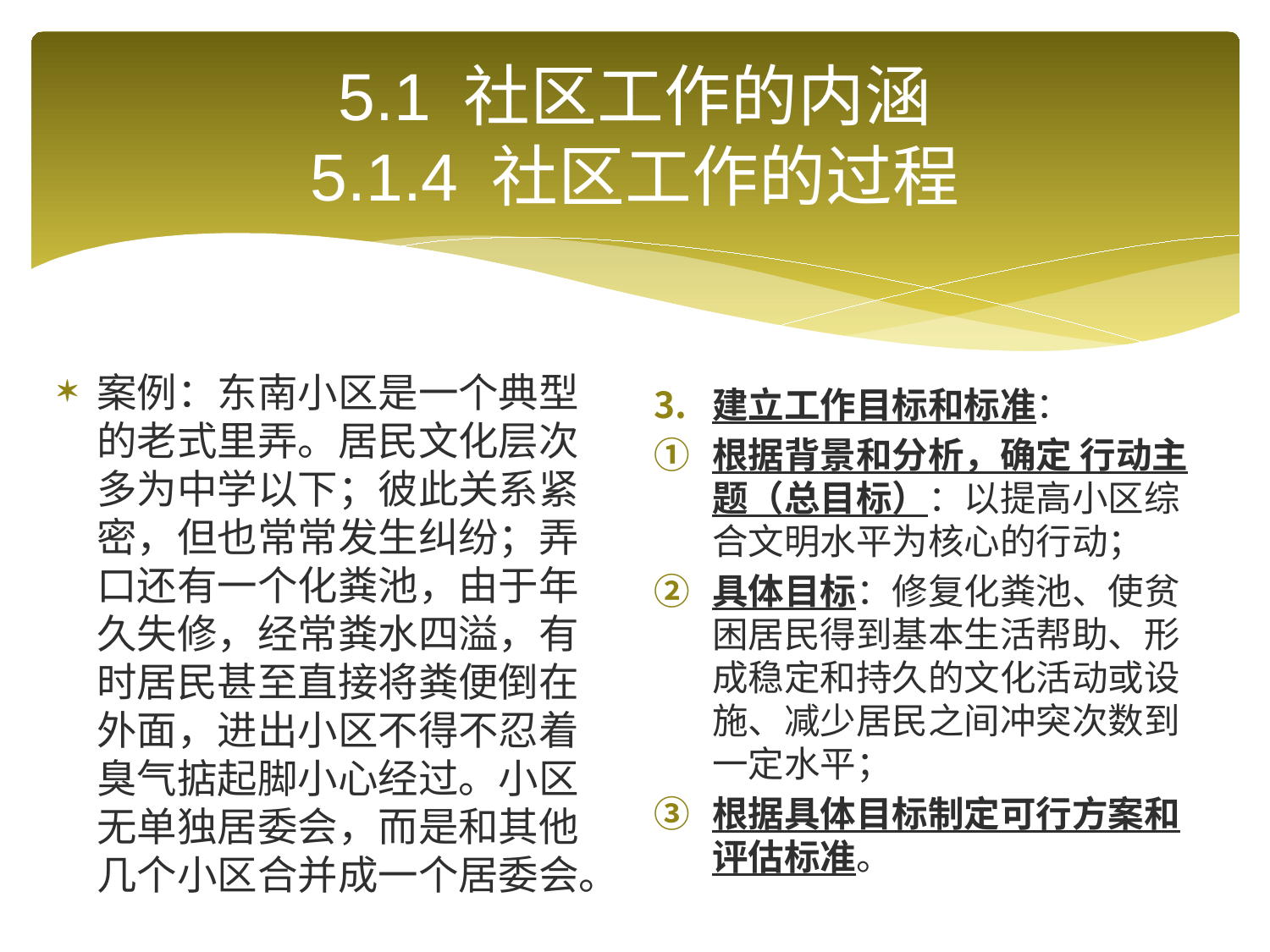

# 5.1 社区工作的内涵 5.1.4 社区工作的过程
案例：东南小区是一个典型的老式里弄。居民文化层次多为中学以下；彼此关系紧密，但也常常发生纠纷；弄口还有一个化粪池，由于年久失修，经常粪水四溢，有时居民甚至直接将粪便倒在外面，进出小区不得不忍着臭气掂起脚小心经过。小区无单独居委会，而是和其他几个小区合并成一个居委会。
建立工作目标和标准：
根据背景和分析，确定 行动主题（总目标）：以提高小区综合文明水平为核心的行动；
具体目标：修复化粪池、使贫困居民得到基本生活帮助、形成稳定和持久的文化活动或设施、减少居民之间冲突次数到一定水平；
根据具体目标制定可行方案和评估标准。